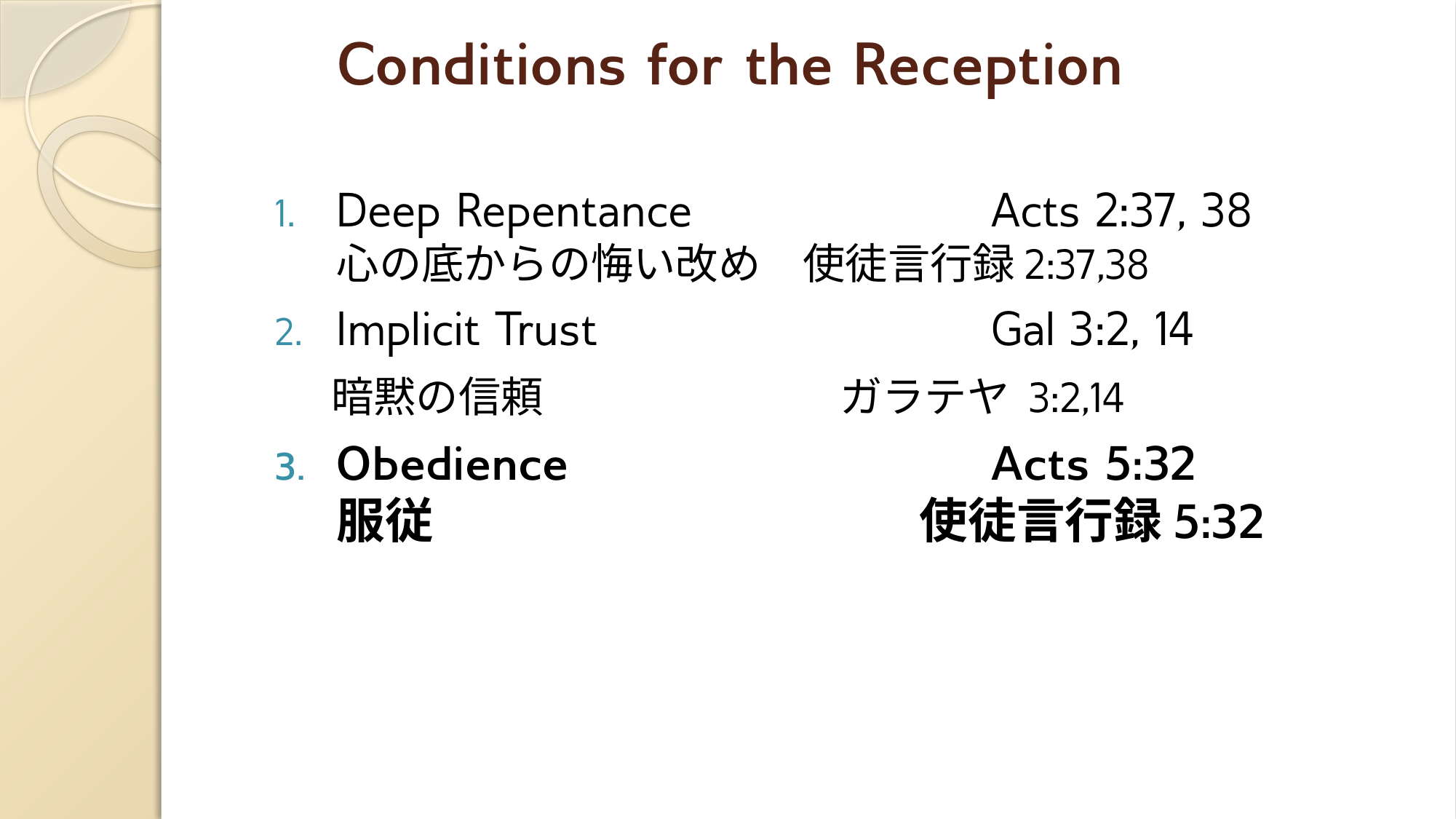

# Conditions for the Reception
Deep Repentance 			Acts 2:37, 38
心の底からの悔い改め　使徒言行録2:37,38
Implicit Trust				Gal 3:2, 14
    暗黙の信頼　　　　　　　ガラテヤ 3:2,14
Obedience				Acts 5:32
服従　　　　　　　　　　使徒言行録5:32